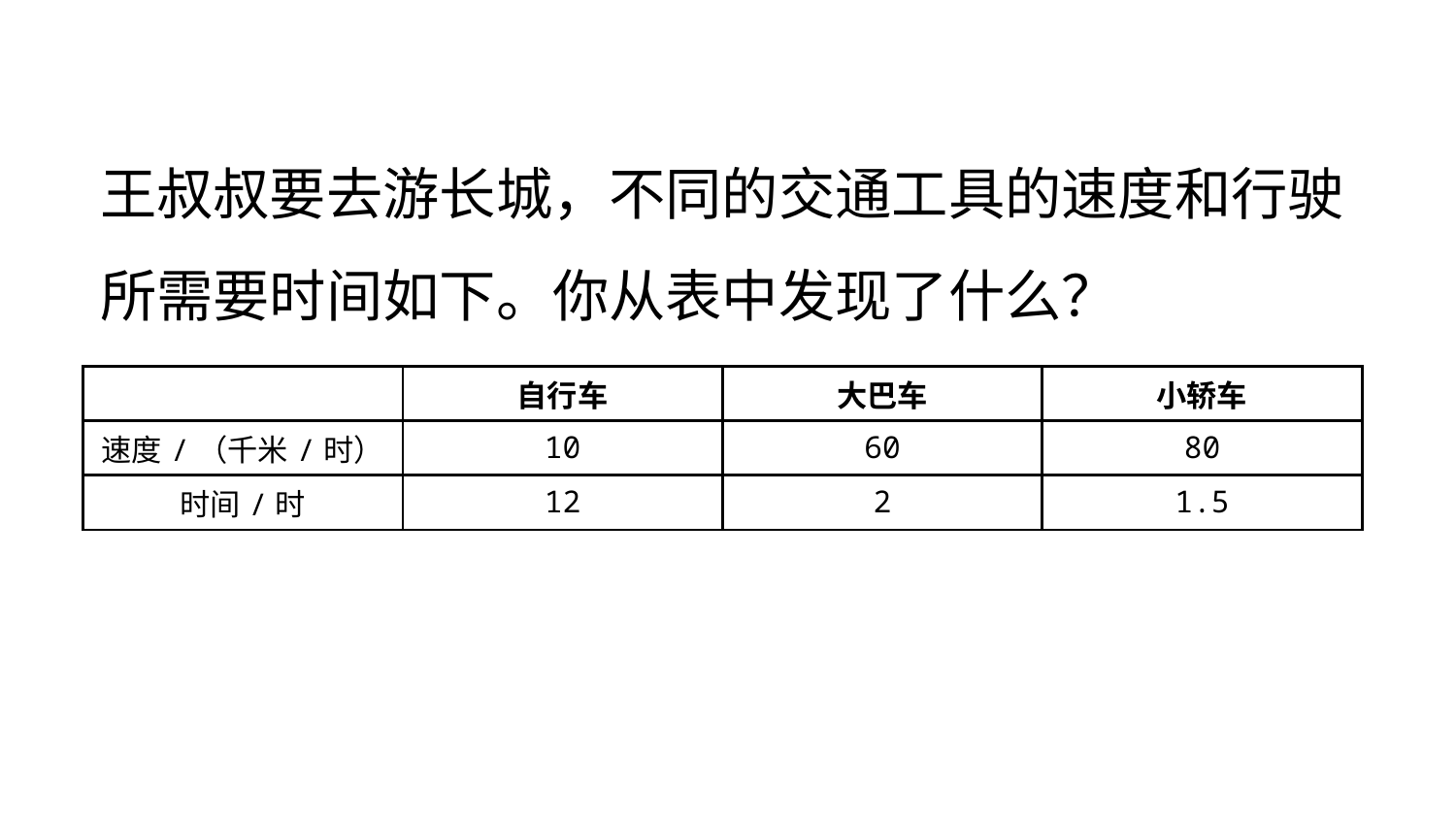

王叔叔要去游长城，不同的交通工具的速度和行驶所需要时间如下。你从表中发现了什么？
|  | 自行车 | 大巴车 | 小轿车 |
| --- | --- | --- | --- |
| 速度/（千米/时） | 10 | 60 | 80 |
| 时间/时 | 12 | 2 | 1.5 |